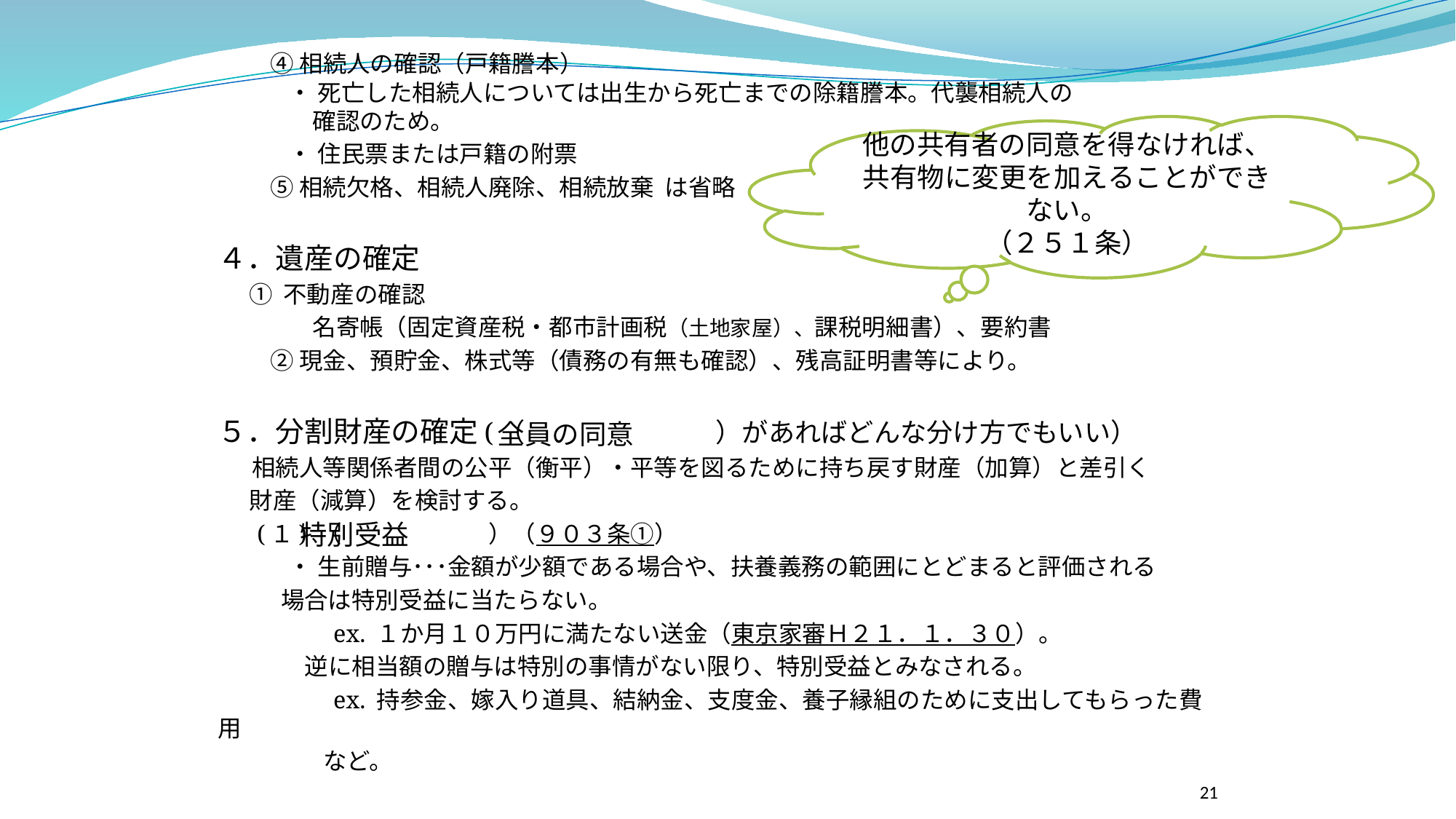

④ 相続人の確認（戸籍謄本）
　　　・ 死亡した相続人については出生から死亡までの除籍謄本。代襲相続人の
　　　　確認のため。
　　　・ 住民票または戸籍の附票
　　 ⑤ 相続欠格、相続人廃除、相続放棄  は省略

４．遺産の確定
      ① 不動産の確認
　　　　名寄帳（固定資産税・都市計画税（土地家屋）、課税明細書）、要約書
　　 ② 現金、預貯金、株式等（債務の有無も確認）、残高証明書等により。

５．分割財産の確定(（　　　　　 　　）があればどんな分け方でもいい）
　  相続人等関係者間の公平（衡平）・平等を図るために持ち戻す財産（加算）と差引く
     財産（減算）を検討する。
　  (１) （　 　　　　　）（９０３条①）
　　　・ 生前贈与･･･金額が少額である場合や、扶養義務の範囲にとどまると評価される
           場合は特別受益に当たらない。
　　　　   ex. １か月１０万円に満たない送金（東京家審Ｈ２１．１．３０）。
　　　   逆に相当額の贈与は特別の事情がない限り、特別受益とみなされる。
　　　　   ex. 持参金、嫁入り道具、結納金、支度金、養子縁組のために支出してもらった費用
                   など。

他の共有者の同意を得なければ、共有物に変更を加えることができない。
（２５１条）
全員の同意
特別受益
21